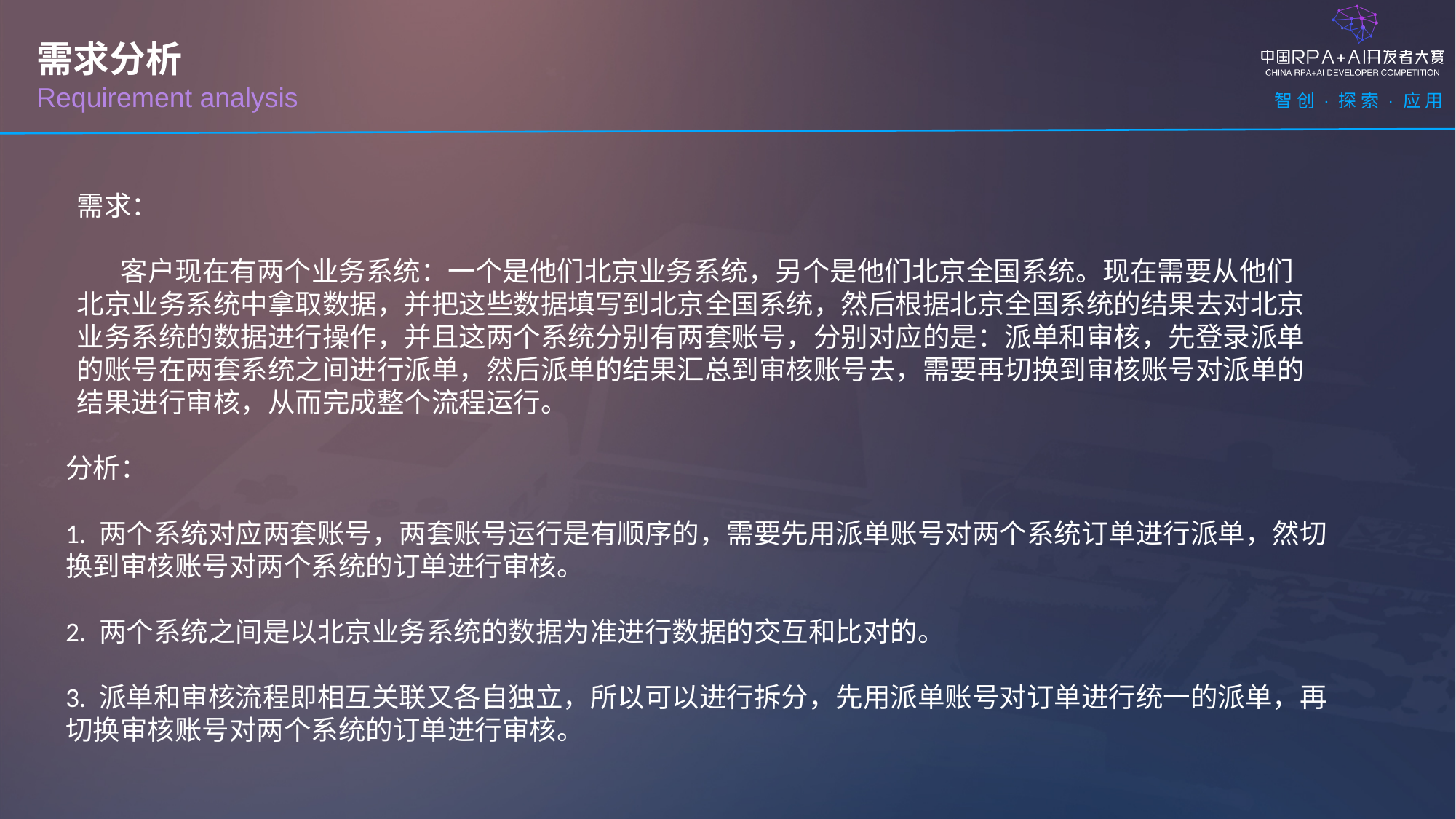

需求分析
Requirement analysis
需求：

      客户现在有两个业务系统：一个是他们北京业务系统，另个是他们北京全国系统。现在需要从他们北京业务系统中拿取数据，并把这些数据填写到北京全国系统，然后根据北京全国系统的结果去对北京业务系统的数据进行操作，并且这两个系统分别有两套账号，分别对应的是：派单和审核，先登录派单的账号在两套系统之间进行派单，然后派单的结果汇总到审核账号去，需要再切换到审核账号对派单的结果进行审核，从而完成整个流程运行。
分析：

1. 两个系统对应两套账号，两套账号运行是有顺序的，需要先用派单账号对两个系统订单进行派单，然切换到审核账号对两个系统的订单进行审核。

2. 两个系统之间是以北京业务系统的数据为准进行数据的交互和比对的。

3. 派单和审核流程即相互关联又各自独立，所以可以进行拆分，先用派单账号对订单进行统一的派单，再切换审核账号对两个系统的订单进行审核。